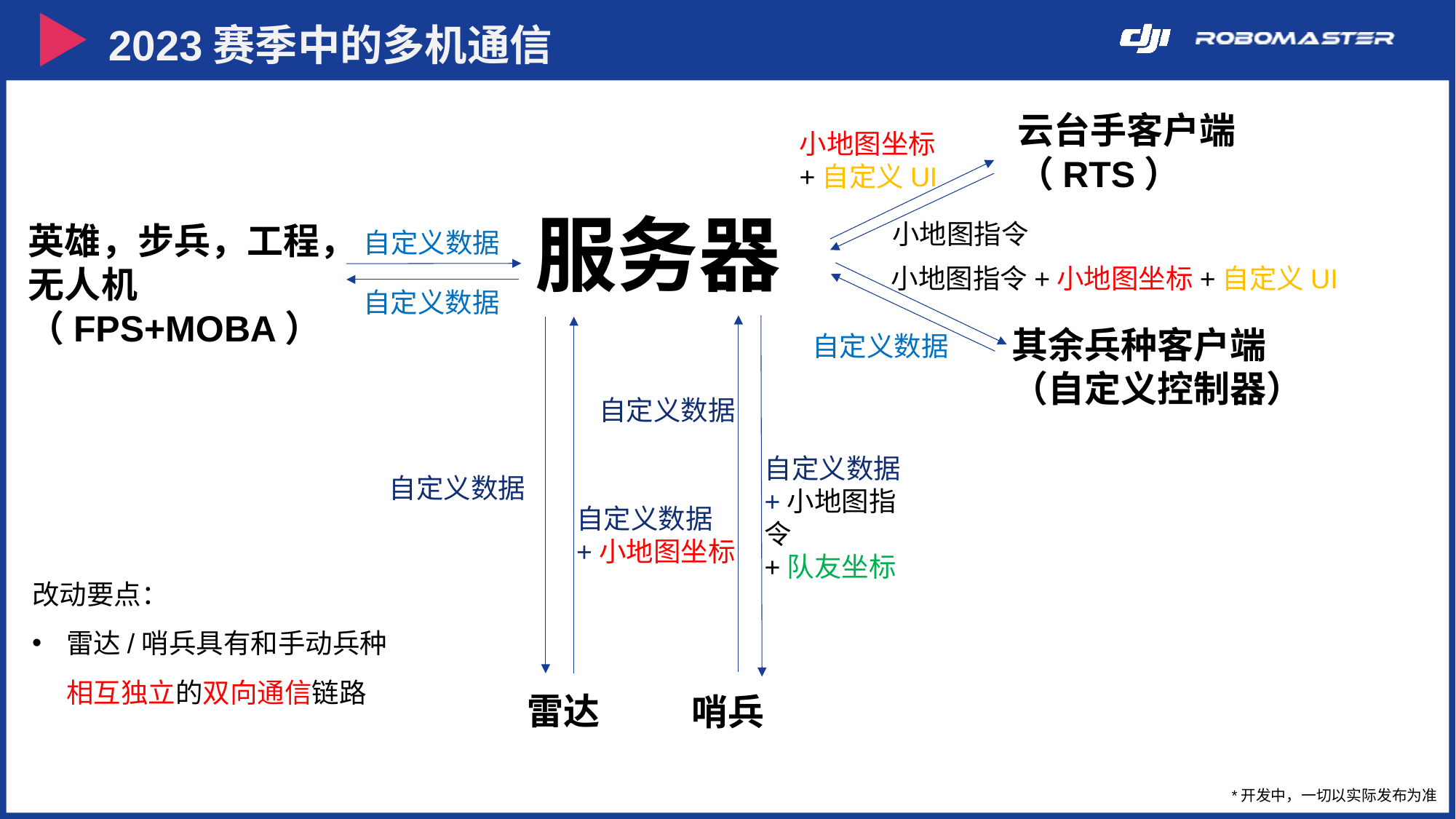

2023赛季中的多机通信
云台手客户端（RTS）
小地图坐标+自定义UI
服务器
小地图指令
英雄，步兵，工程，
无人机
（FPS+MOBA）
自定义数据
小地图指令+小地图坐标+自定义UI
自定义数据
其余兵种客户端
（自定义控制器）
自定义数据
自定义数据
自定义数据+小地图指令
+队友坐标
自定义数据
自定义数据+小地图坐标
改动要点：
雷达/哨兵具有和手动兵种相互独立的双向通信链路
雷达
哨兵
*开发中，一切以实际发布为准